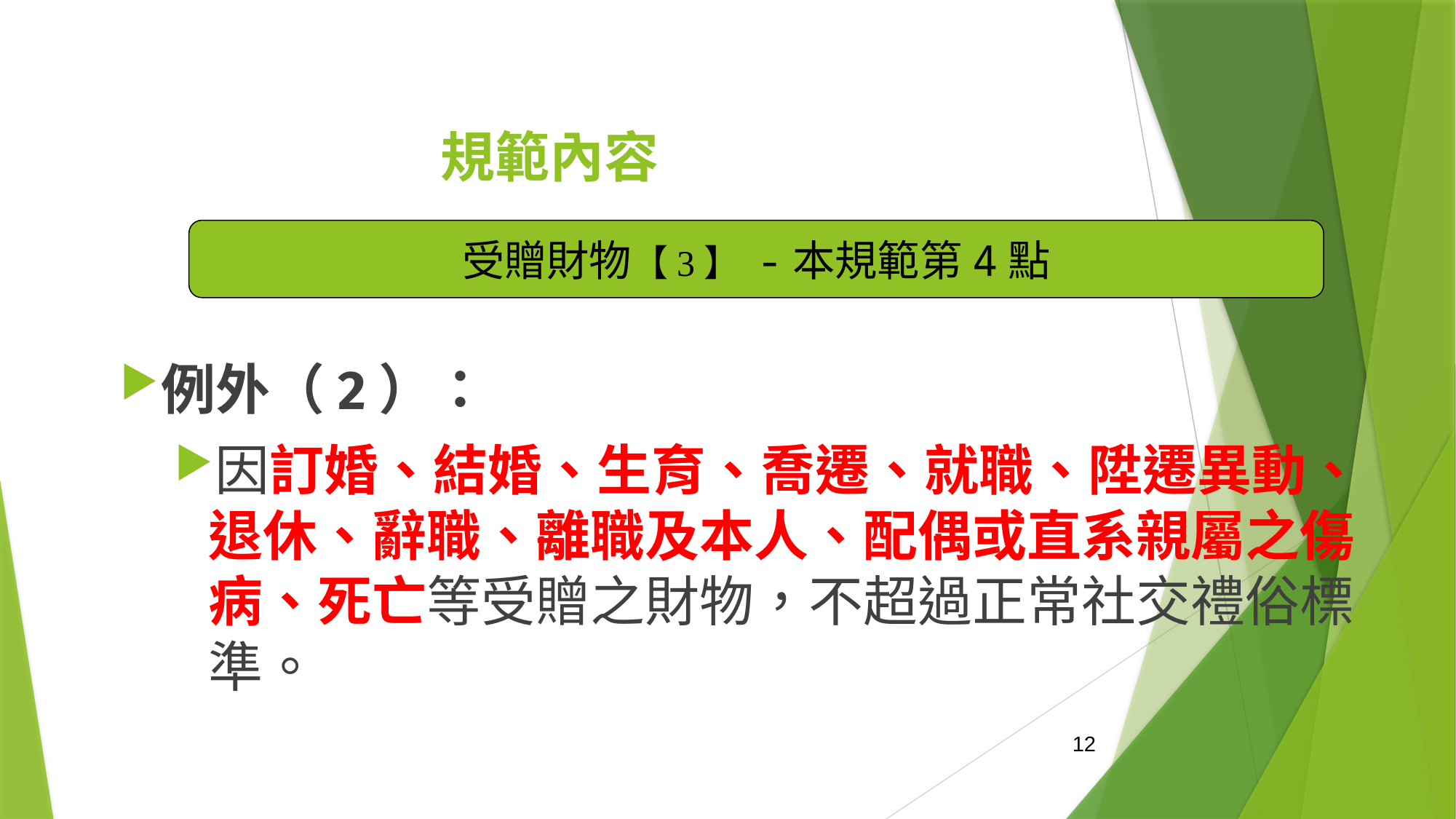

# 規範內容
受贈財物【3】 -本規範第4點
例外（2）：
因訂婚、結婚、生育、喬遷、就職、陞遷異動、退休、辭職、離職及本人、配偶或直系親屬之傷病、死亡等受贈之財物，不超過正常社交禮俗標準。

12